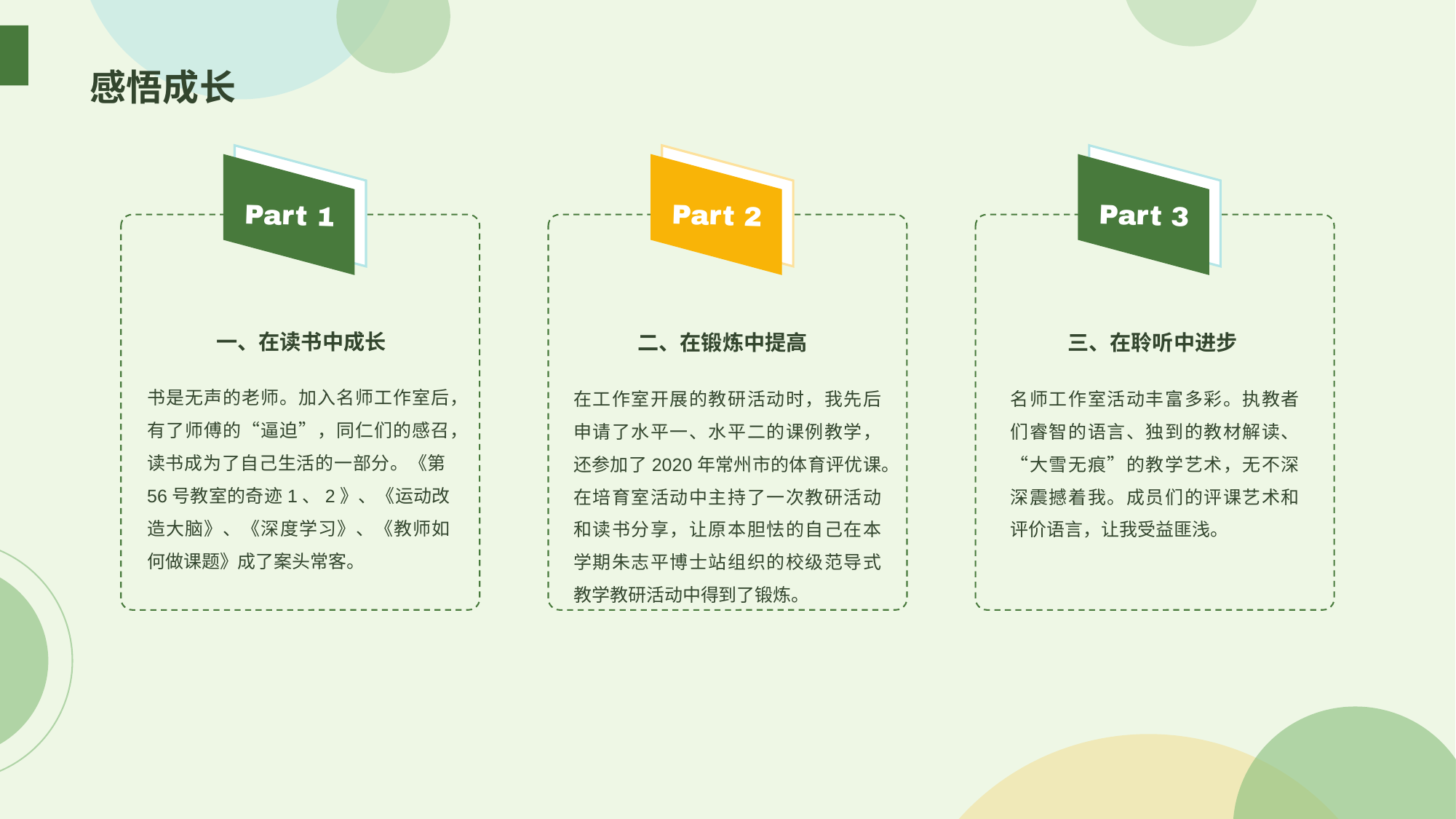

感悟成长

Part 1

Part 2

Part 3

一、在读书中成长
二、在锻炼中提高
三、在聆听中进步
书是无声的老师。加入名师工作室后，有了师傅的“逼迫”，同仁们的感召，读书成为了自己生活的一部分。《第56号教室的奇迹1、2》、《运动改造大脑》、《深度学习》、《教师如何做课题》成了案头常客。
在工作室开展的教研活动时，我先后申请了水平一、水平二的课例教学，还参加了2020年常州市的体育评优课。在培育室活动中主持了一次教研活动和读书分享，让原本胆怯的自己在本学期朱志平博士站组织的校级范导式教学教研活动中得到了锻炼。
名师工作室活动丰富多彩。执教者们睿智的语言、独到的教材解读、“大雪无痕”的教学艺术，无不深深震撼着我。成员们的评课艺术和评价语言，让我受益匪浅。